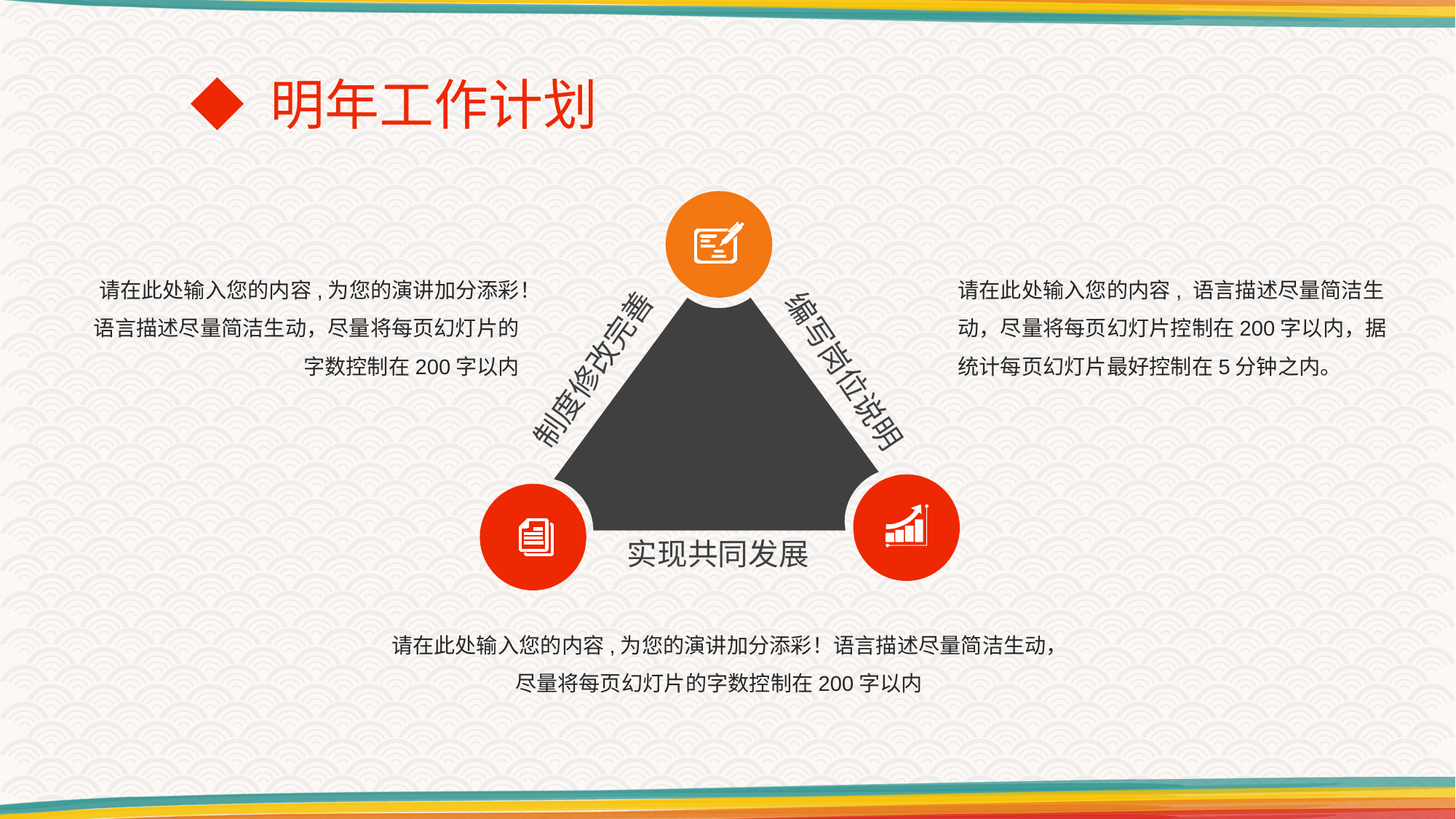

◆ 明年工作计划

制度修改完善
编写岗位说明

实现共同发展
请在此处输入您的内容,为您的演讲加分添彩！语言描述尽量简洁生动，尽量将每页幻灯片的字数控制在200字以内
请在此处输入您的内容, 语言描述尽量简洁生动，尽量将每页幻灯片控制在200字以内，据统计每页幻灯片最好控制在5分钟之内。
请在此处输入您的内容,为您的演讲加分添彩！语言描述尽量简洁生动，尽量将每页幻灯片的字数控制在200字以内